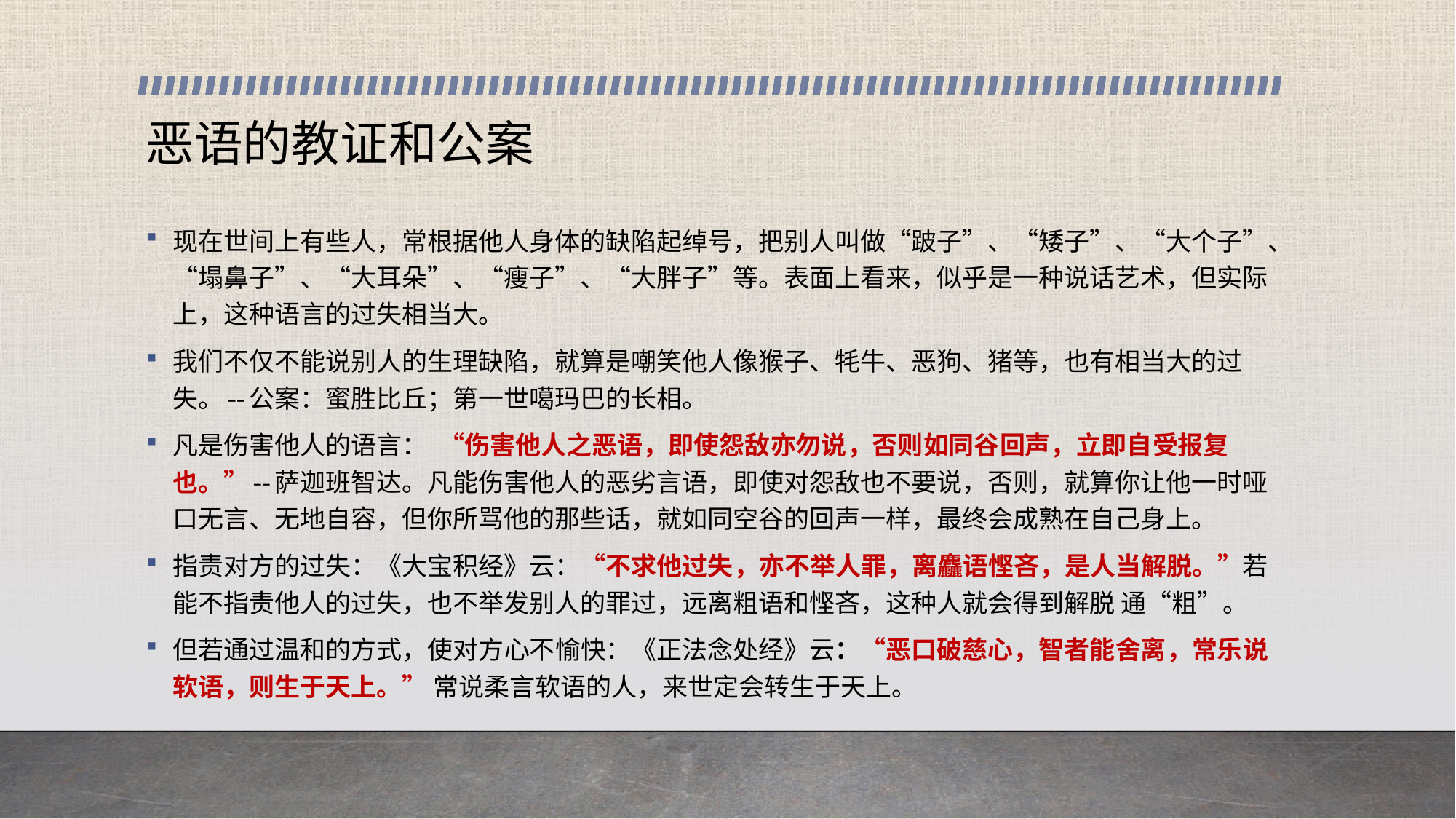

# 恶语的教证和公案
现在世间上有些人，常根据他人身体的缺陷起绰号，把别人叫做“跛子”、“矮子”、“大个子”、“塌鼻子”、“大耳朵”、“瘦子”、“大胖子”等。表面上看来，似乎是一种说话艺术，但实际上，这种语言的过失相当大。
我们不仅不能说别人的生理缺陷，就算是嘲笑他人像猴子、牦牛、恶狗、猪等，也有相当大的过失。--公案：蜜胜比丘；第一世噶玛巴的长相。
凡是伤害他人的语言：  “伤害他人之恶语，即使怨敌亦勿说，否则如同谷回声，立即自受报复也。”--萨迦班智达。凡能伤害他人的恶劣言语，即使对怨敌也不要说，否则，就算你让他一时哑口无言、无地自容，但你所骂他的那些话，就如同空谷的回声一样，最终会成熟在自己身上。
指责对方的过失：《大宝积经》云：“不求他过失，亦不举人罪，离麤语悭吝，是人当解脱。”若能不指责他人的过失，也不举发别人的罪过，远离粗语和悭吝，这种人就会得到解脱 通“粗”。
但若通过温和的方式，使对方心不愉快：《正法念处经》云：“恶口破慈心，智者能舍离，常乐说软语，则生于天上。” 常说柔言软语的人，来世定会转生于天上。